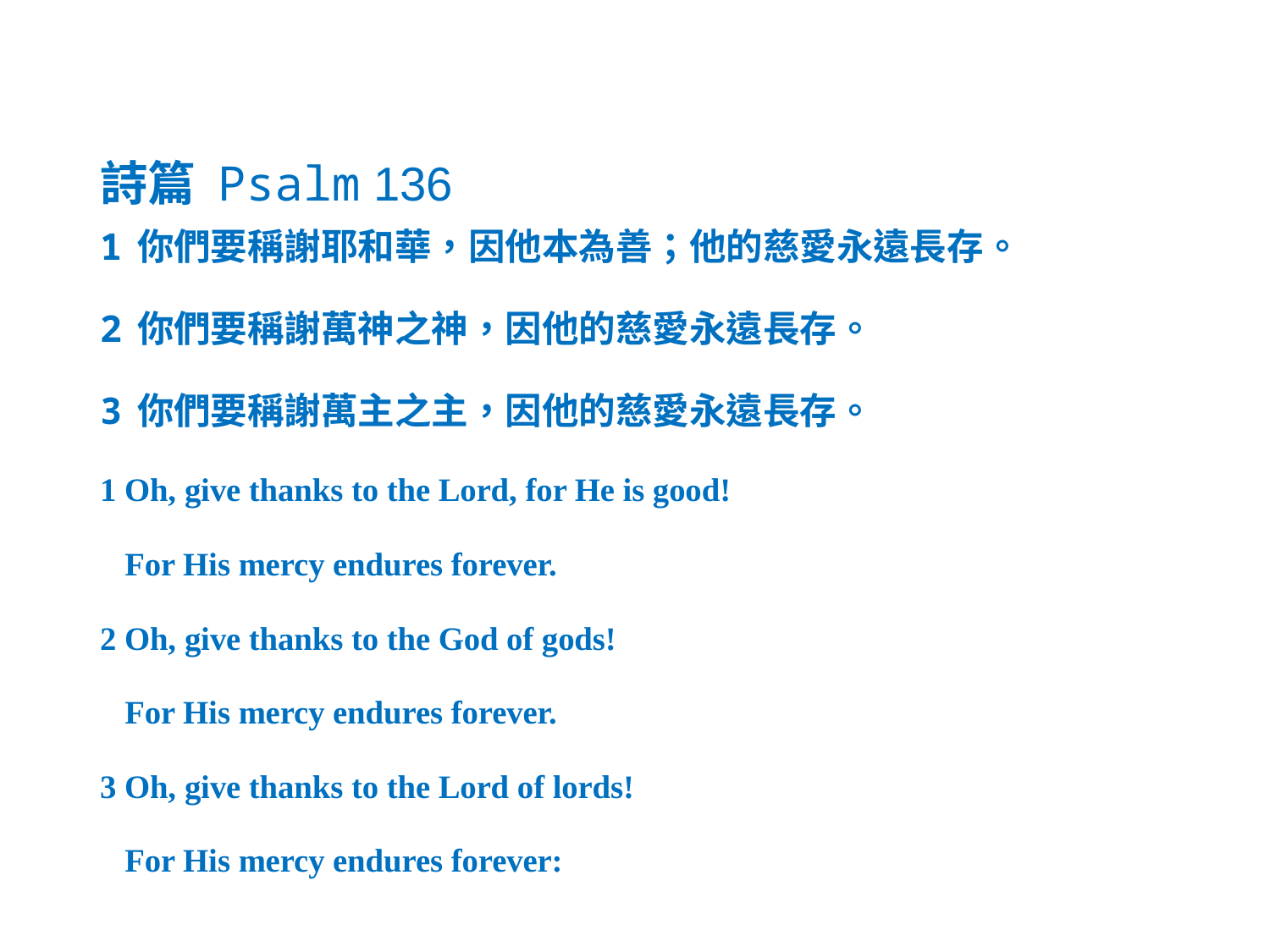

詩篇 Psalm 136
1你們要稱謝耶和華，因他本為善；他的慈愛永遠長存。
2你們要稱謝萬神之神，因他的慈愛永遠長存。
3你們要稱謝萬主之主，因他的慈愛永遠長存。
1 Oh, give thanks to the Lord, for He is good!
   For His mercy endures forever.
2 Oh, give thanks to the God of gods!
   For His mercy endures forever.
3 Oh, give thanks to the Lord of lords!
   For His mercy endures forever: